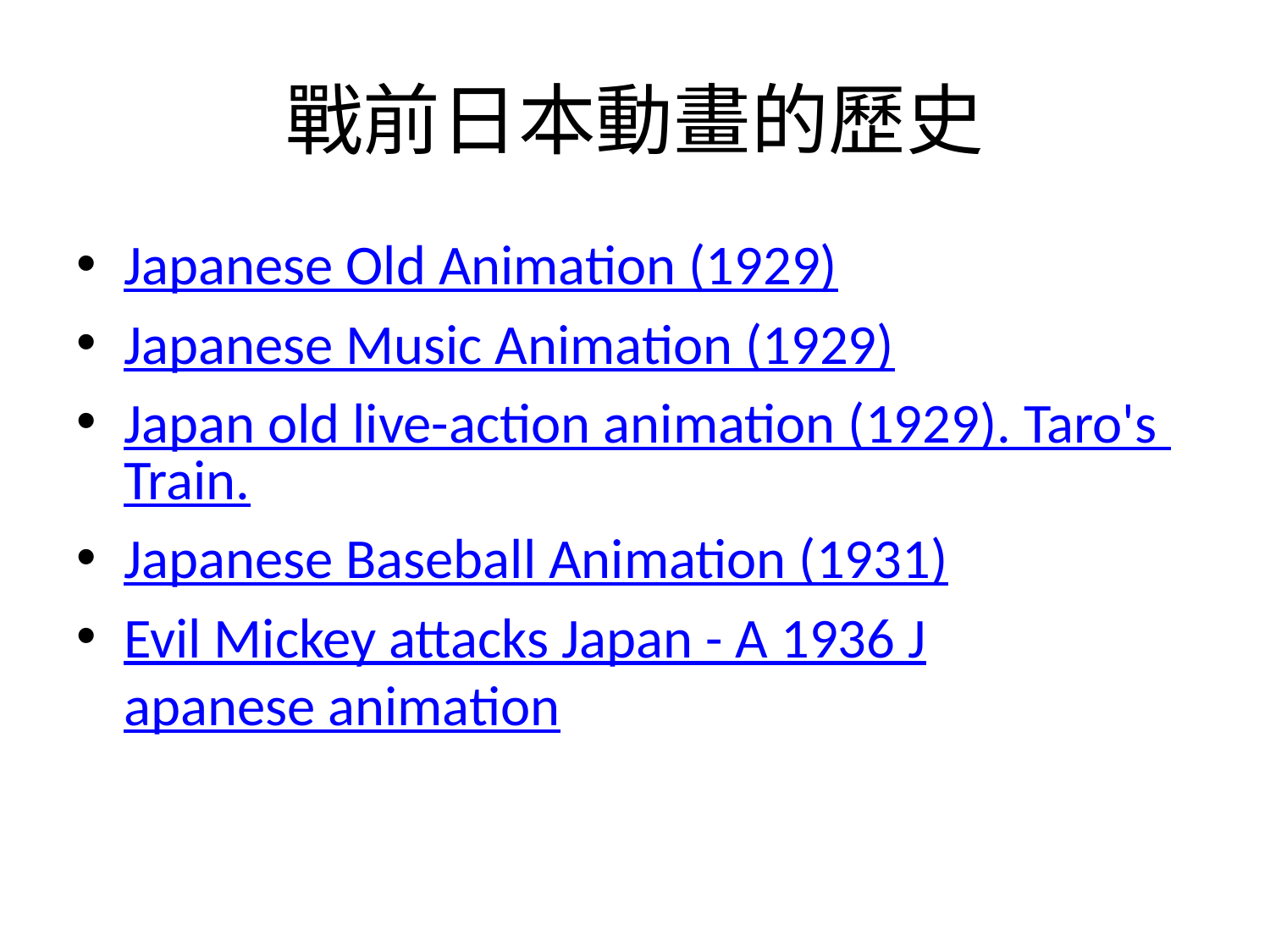

# 戰前日本動畫的歷史
Japanese Old Animation (1929)
Japanese Music Animation (1929)
Japan old live-action animation (1929). Taro's Train.
Japanese Baseball Animation (1931)
Evil Mickey attacks Japan - A 1936 Japanese animation